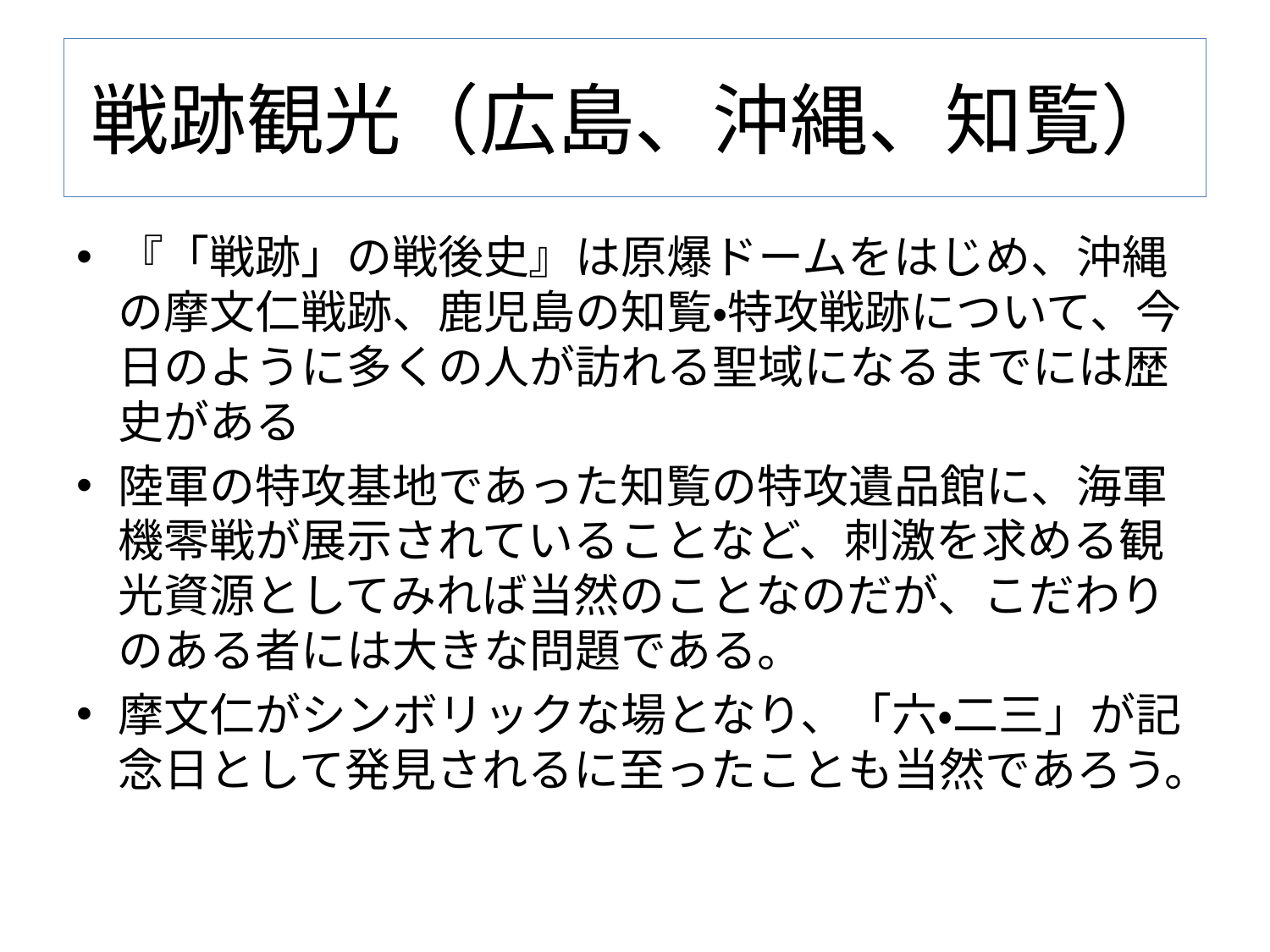

# 戦跡観光（広島、沖縄、知覧）
『「戦跡」の戦後史』は原爆ドームをはじめ、沖縄の摩文仁戦跡、鹿児島の知覧・特攻戦跡について、今日のように多くの人が訪れる聖域になるまでには歴史がある
陸軍の特攻基地であった知覧の特攻遺品館に、海軍機零戦が展示されていることなど、刺激を求める観光資源としてみれば当然のことなのだが、こだわりのある者には大きな問題である。
摩文仁がシンボリックな場となり、「六・二三」が記念日として発見されるに至ったことも当然であろう。